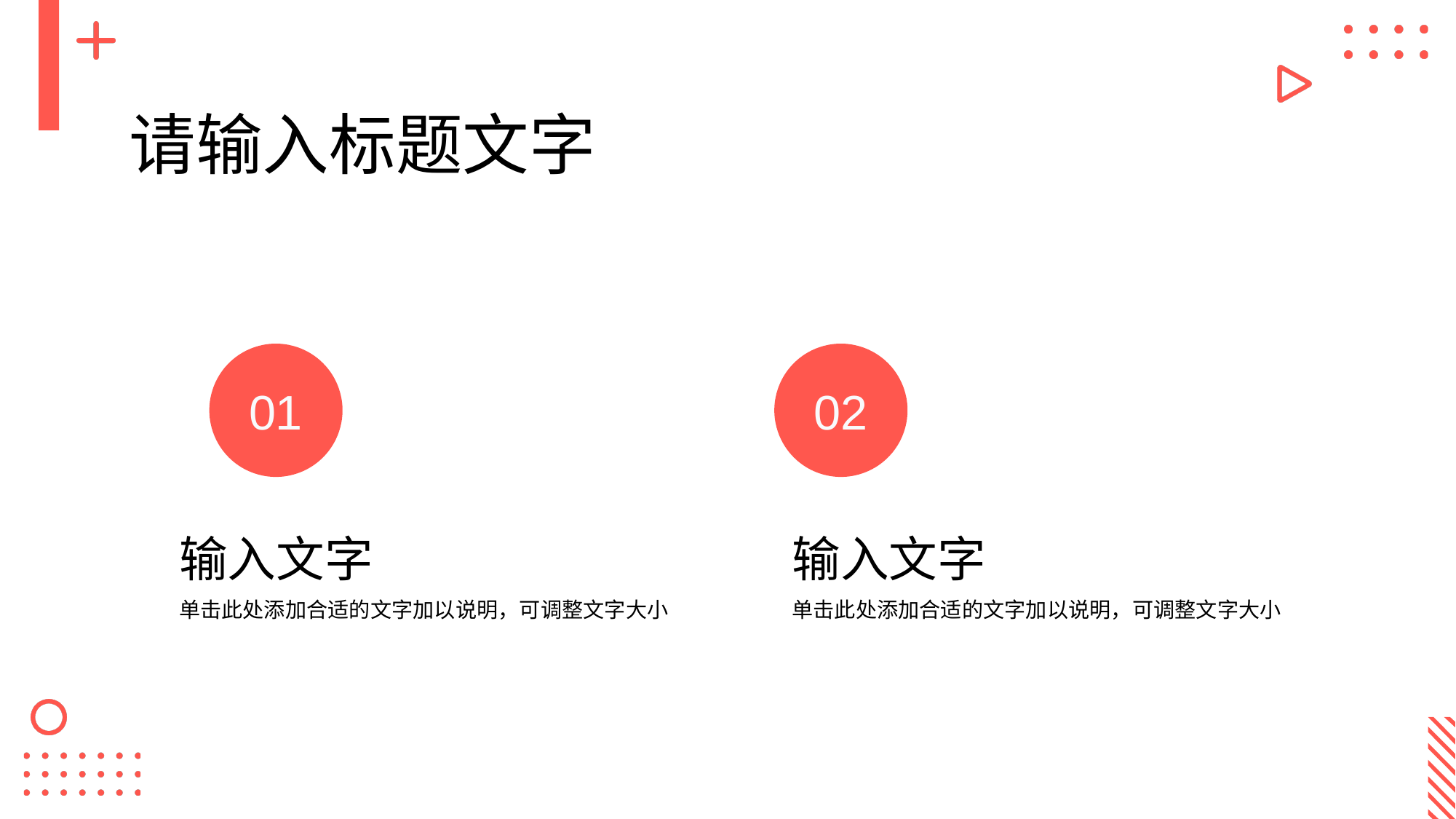

请输入标题文字
01
02
输入文字
输入文字
单击此处添加合适的文字加以说明，可调整文字大小
单击此处添加合适的文字加以说明，可调整文字大小